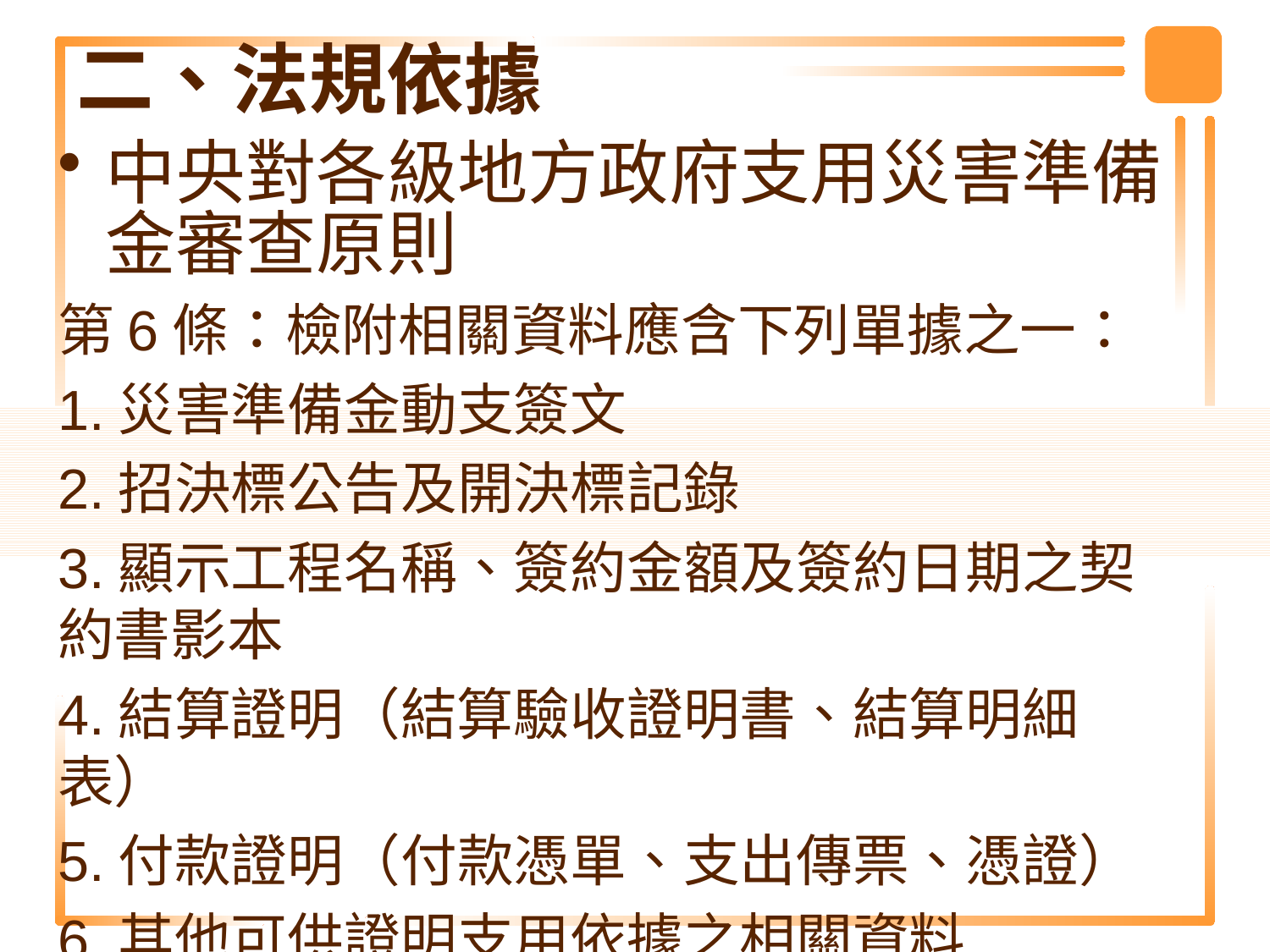

# 二、法規依據
中央對各級地方政府支用災害準備金審查原則
第6條：檢附相關資料應含下列單據之一：
1.災害準備金動支簽文
2.招決標公告及開決標記錄
3.顯示工程名稱、簽約金額及簽約日期之契約書影本
4.結算證明（結算驗收證明書、結算明細表）
5.付款證明（付款憑單、支出傳票、憑證）
6.其他可供證明支用依據之相關資料